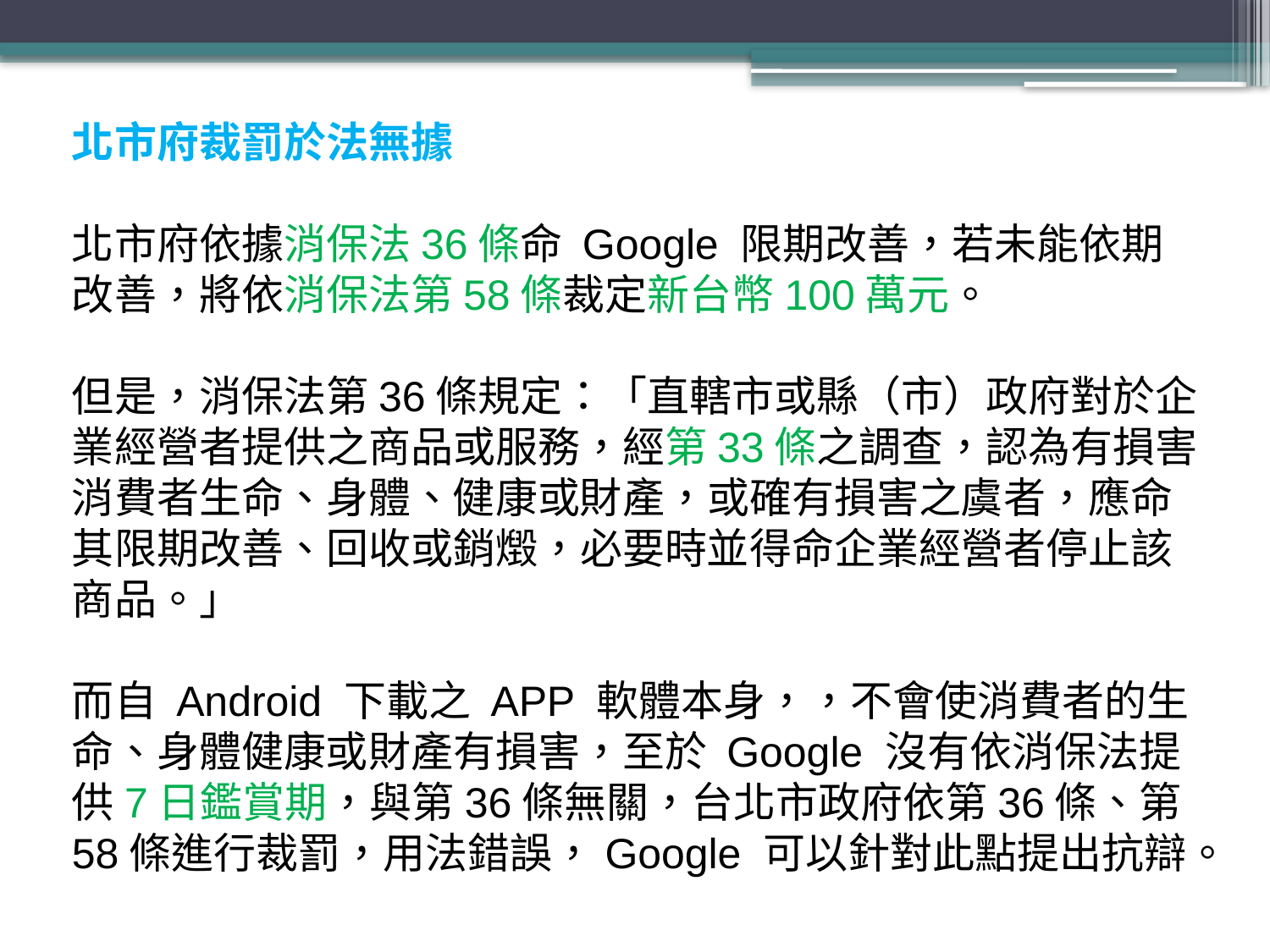

北市府裁罰於法無據

北市府依據消保法36條命 Google 限期改善，若未能依期改善，將依消保法第58條裁定新台幣100萬元。

但是，消保法第36條規定：「直轄市或縣（市）政府對於企業經營者提供之商品或服務，經第33條之調查，認為有損害消費者生命、身體、健康或財產，或確有損害之虞者，應命其限期改善、回收或銷燬，必要時並得命企業經營者停止該商品。」

而自 Android 下載之 APP 軟體本身，，不會使消費者的生命、身體健康或財產有損害，至於 Google 沒有依消保法提供7日鑑賞期，與第36條無關，台北市政府依第36條、第58條進行裁罰，用法錯誤，Google 可以針對此點提出抗辯。